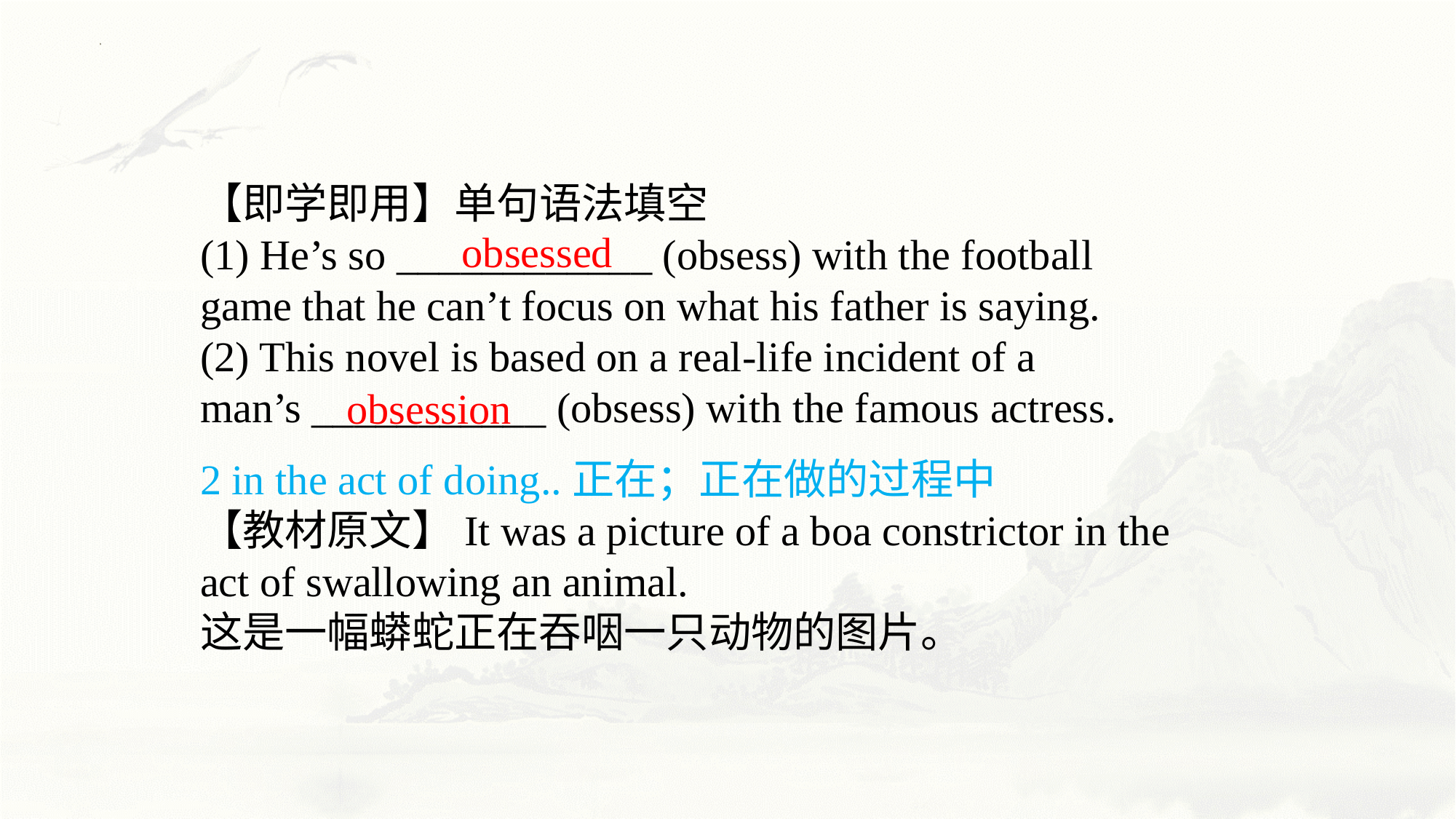

【即学即用】单句语法填空
(1) He’s so ____________ (obsess) with the football game that he can’t focus on what his father is saying.
(2) This novel is based on a real-life incident of a man’s ___________ (obsess) with the famous actress.
obsessed
obsession
2 in the act of doing..正在；正在做的过程中
【教材原文】It was a picture of a boa constrictor in the act of swallowing an animal.
这是一幅蟒蛇正在吞咽一只动物的图片。